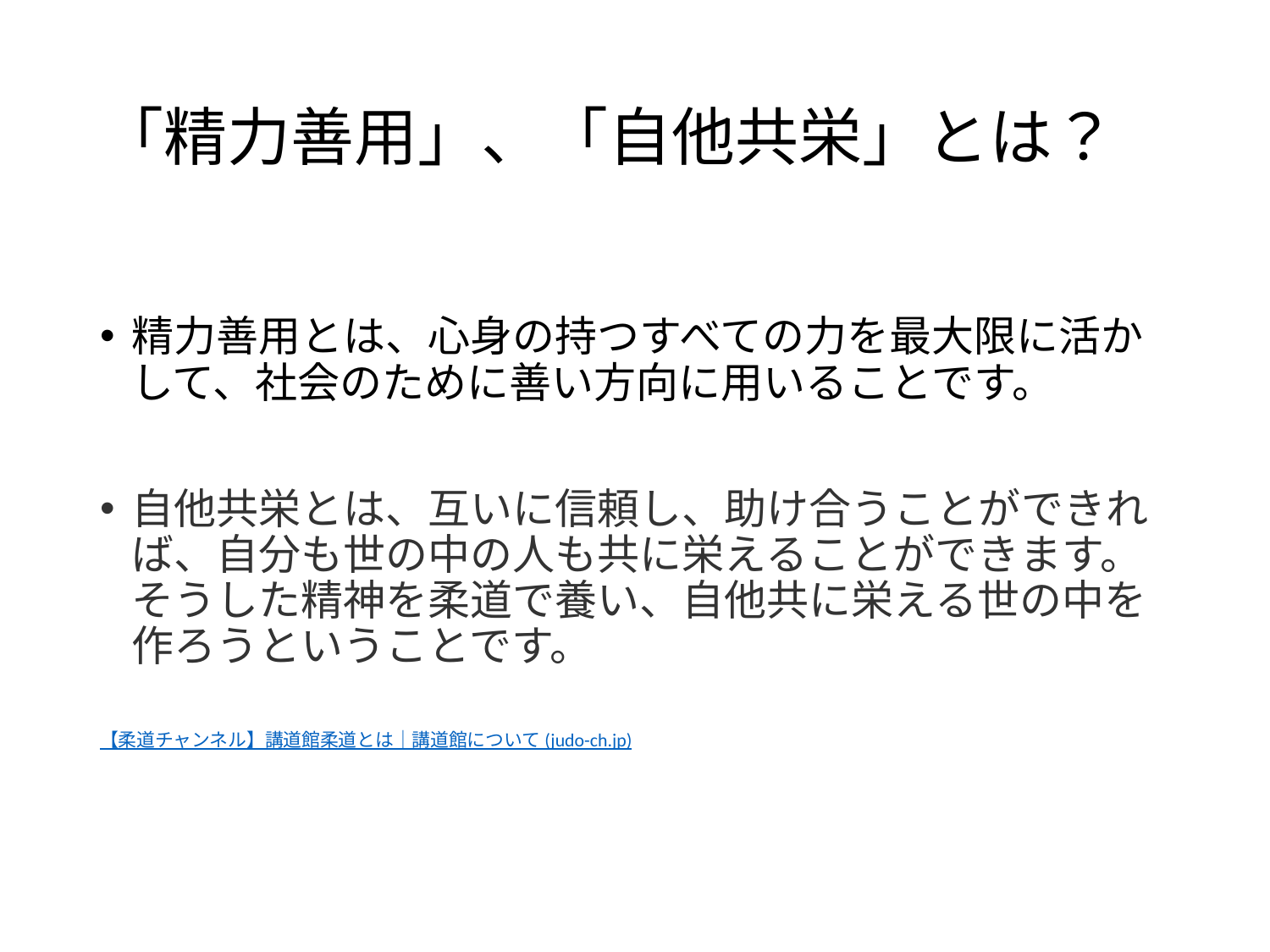

# 「精力善用」、「自他共栄」とは？
精力善用とは、心身の持つすべての力を最大限に活かして、社会のために善い方向に用いることです。

自他共栄とは、互いに信頼し、助け合うことができれば、自分も世の中の人も共に栄えることができます。そうした精神を柔道で養い、自他共に栄える世の中を作ろうということです。

【柔道チャンネル】講道館柔道とは｜講道館について (judo-ch.jp)